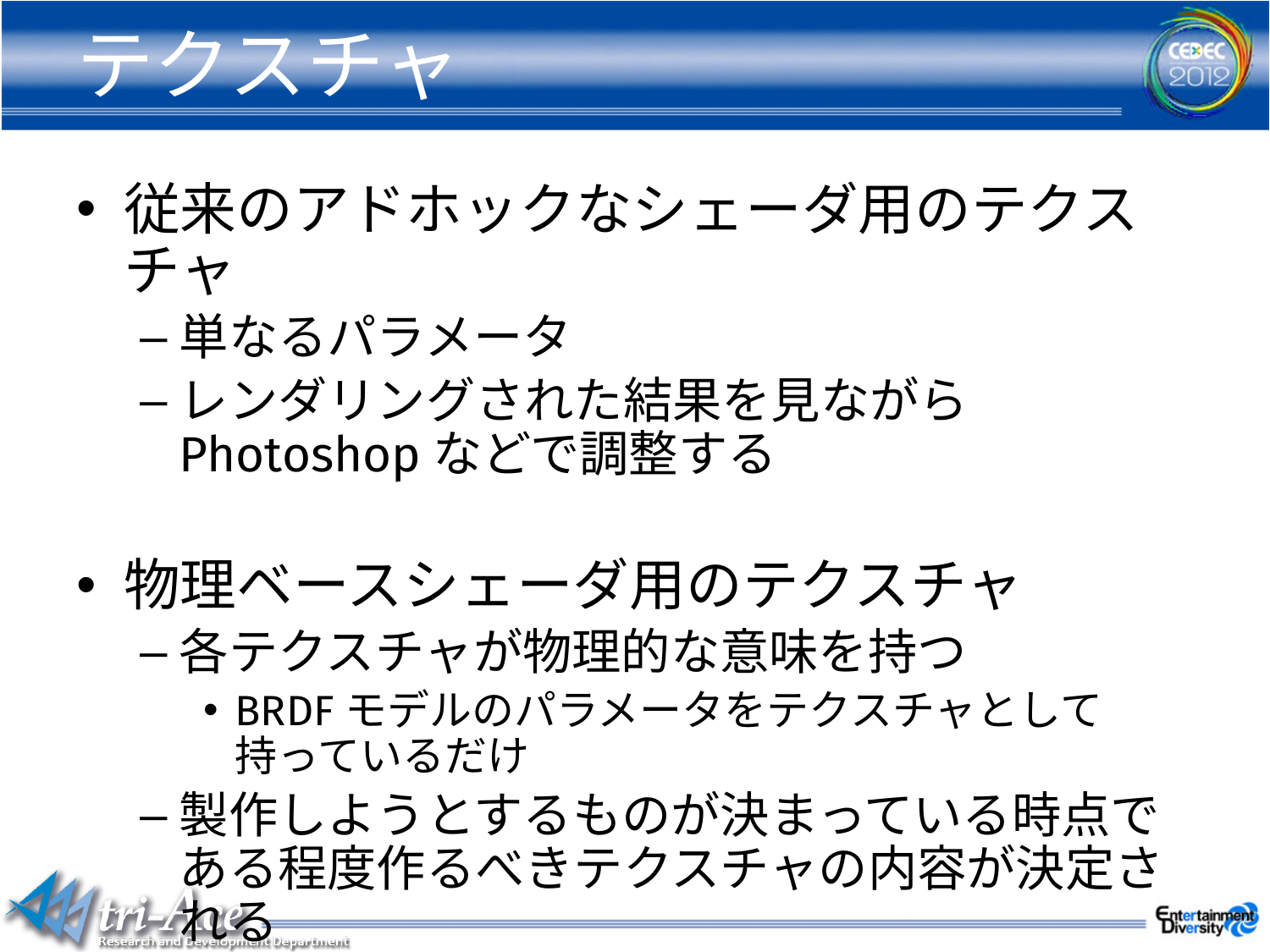

# テクスチャ
従来のアドホックなシェーダ用のテクスチャ
単なるパラメータ
レンダリングされた結果を見ながらPhotoshopなどで調整する

物理ベースシェーダ用のテクスチャ
各テクスチャが物理的な意味を持つ
BRDFモデルのパラメータをテクスチャとして
持っているだけ
製作しようとするものが決まっている時点で
ある程度作るべきテクスチャの内容が決定される